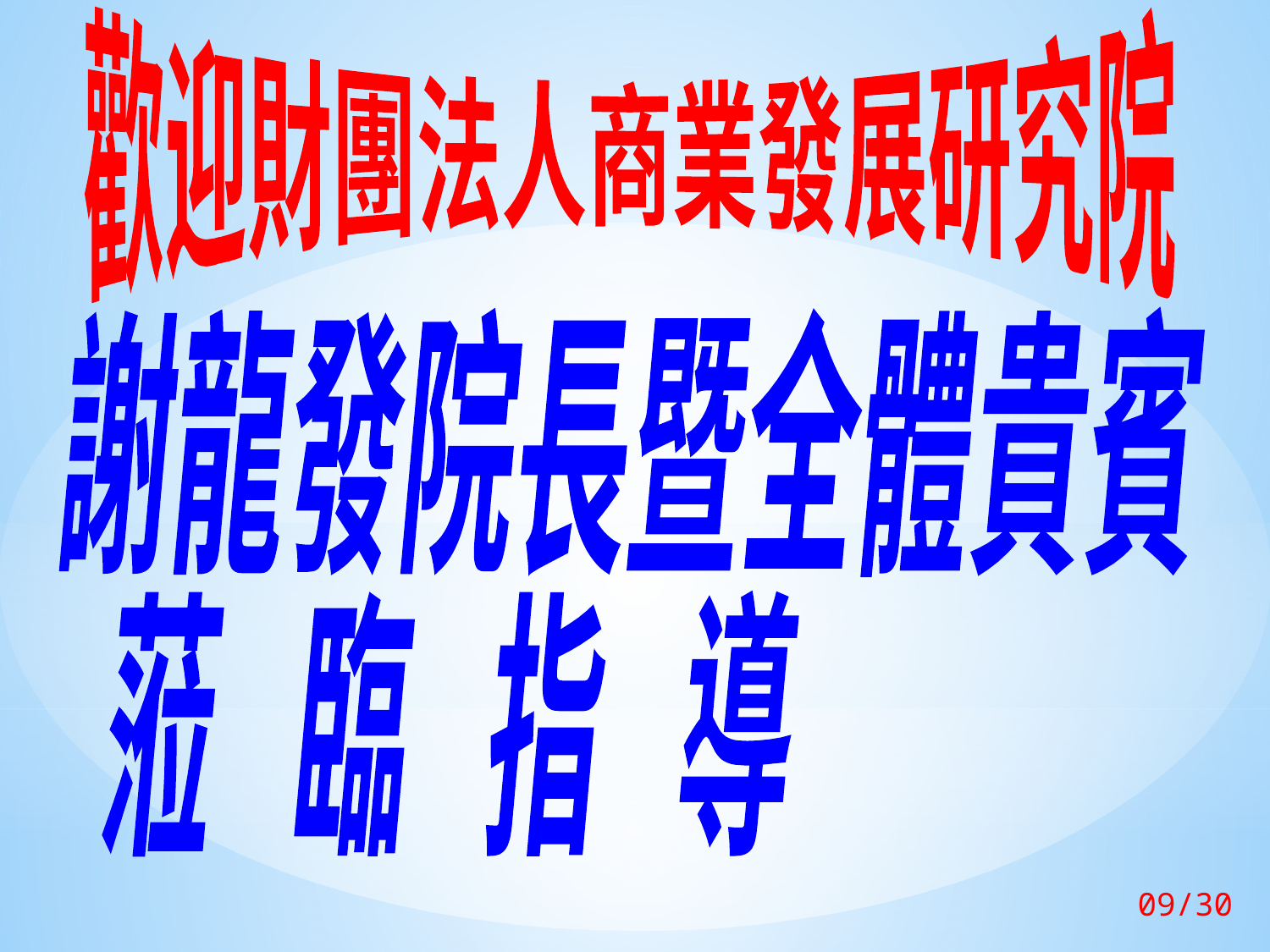

歡迎財團法人商業發展研究院
  謝龍發院長暨全體貴賓
   蒞   臨   指   導

09/30